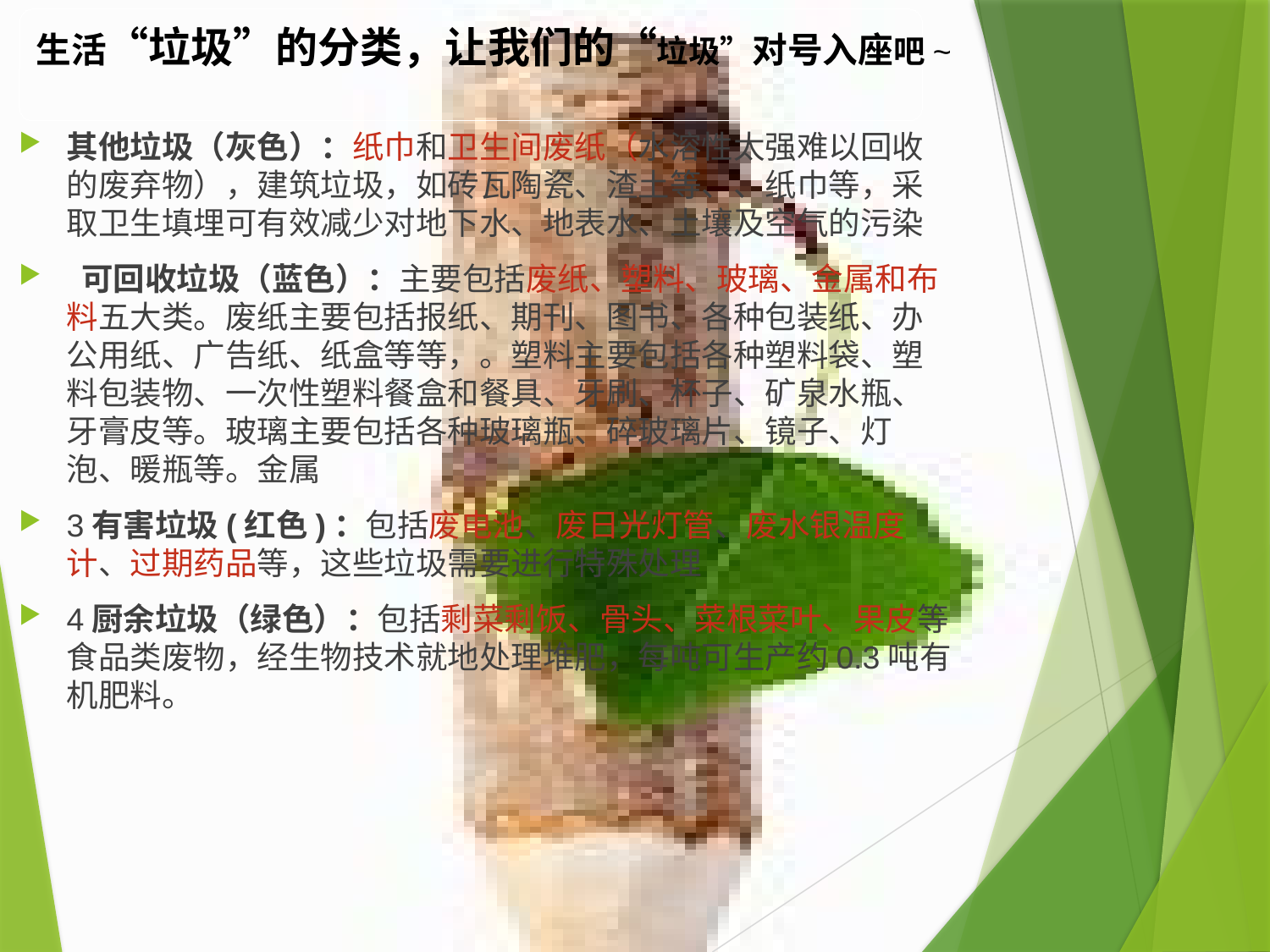

生活“垃圾”的分类，让我们的“垃圾”对号入座吧~

其他垃圾（灰色）：纸巾和卫生间废纸（水溶性太强难以回收的废弃物），建筑垃圾，如砖瓦陶瓷、渣土等、、纸巾等，采取卫生填埋可有效减少对地下水、地表水、土壤及空气的污染
 可回收垃圾（蓝色）：主要包括废纸、塑料、玻璃、金属和布料五大类。废纸主要包括报纸、期刊、图书、各种包装纸、办公用纸、广告纸、纸盒等等，。塑料主要包括各种塑料袋、塑料包装物、一次性塑料餐盒和餐具、牙刷、杯子、矿泉水瓶、牙膏皮等。玻璃主要包括各种玻璃瓶、碎玻璃片、镜子、灯泡、暖瓶等。金属
3有害垃圾(红色)：包括废电池、废日光灯管、废水银温度计、过期药品等，这些垃圾需要进行特殊处理
4厨余垃圾（绿色）：包括剩菜剩饭、骨头、菜根菜叶、果皮等食品类废物，经生物技术就地处理堆肥，每吨可生产约0.3吨有机肥料。